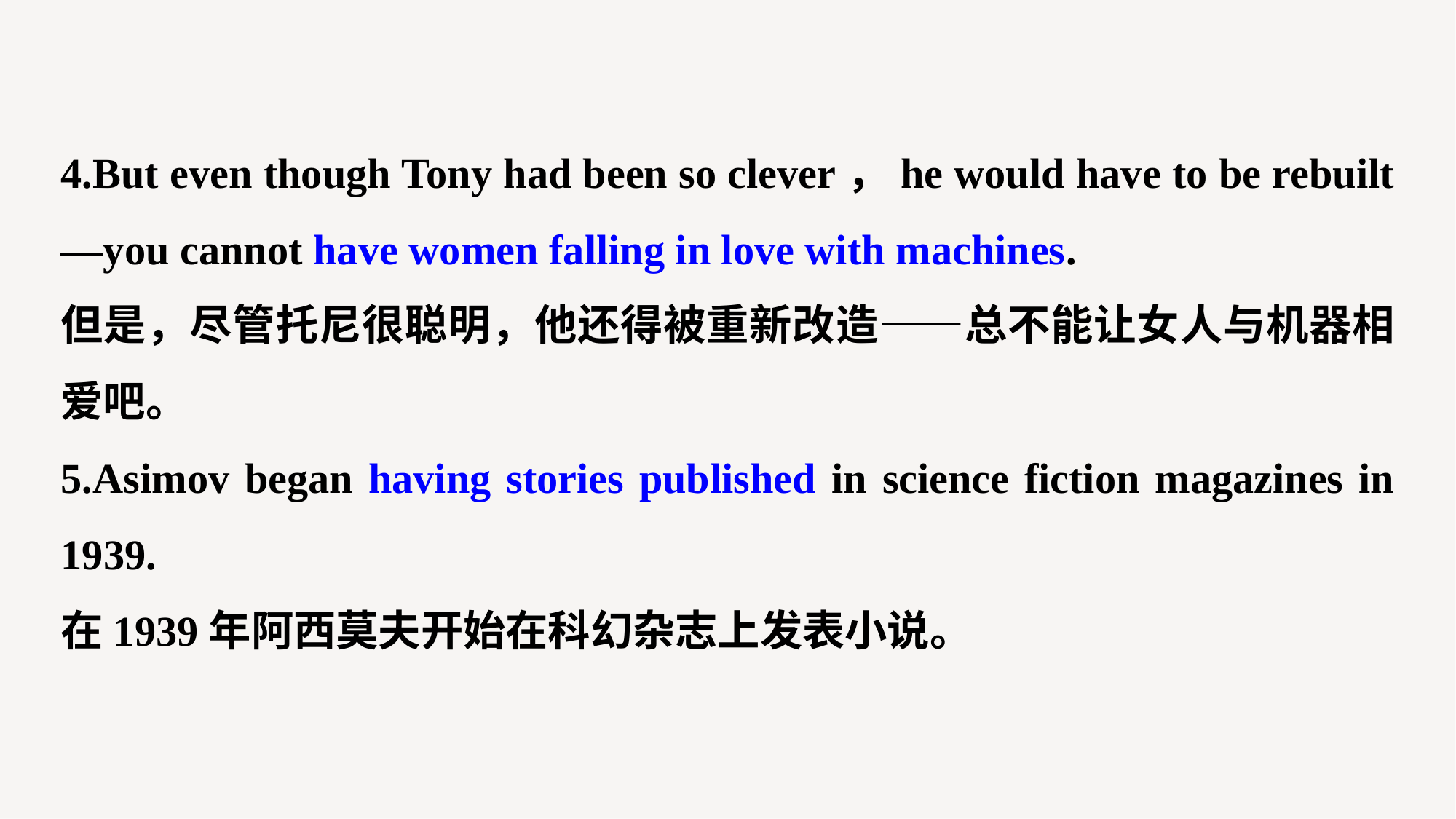

4.But even though Tony had been so clever，he would have to be rebuilt—you cannot have women falling in love with machines.
但是，尽管托尼很聪明，他还得被重新改造——总不能让女人与机器相爱吧。
5.Asimov began having stories published in science fiction magazines in 1939.
在1939年阿西莫夫开始在科幻杂志上发表小说。